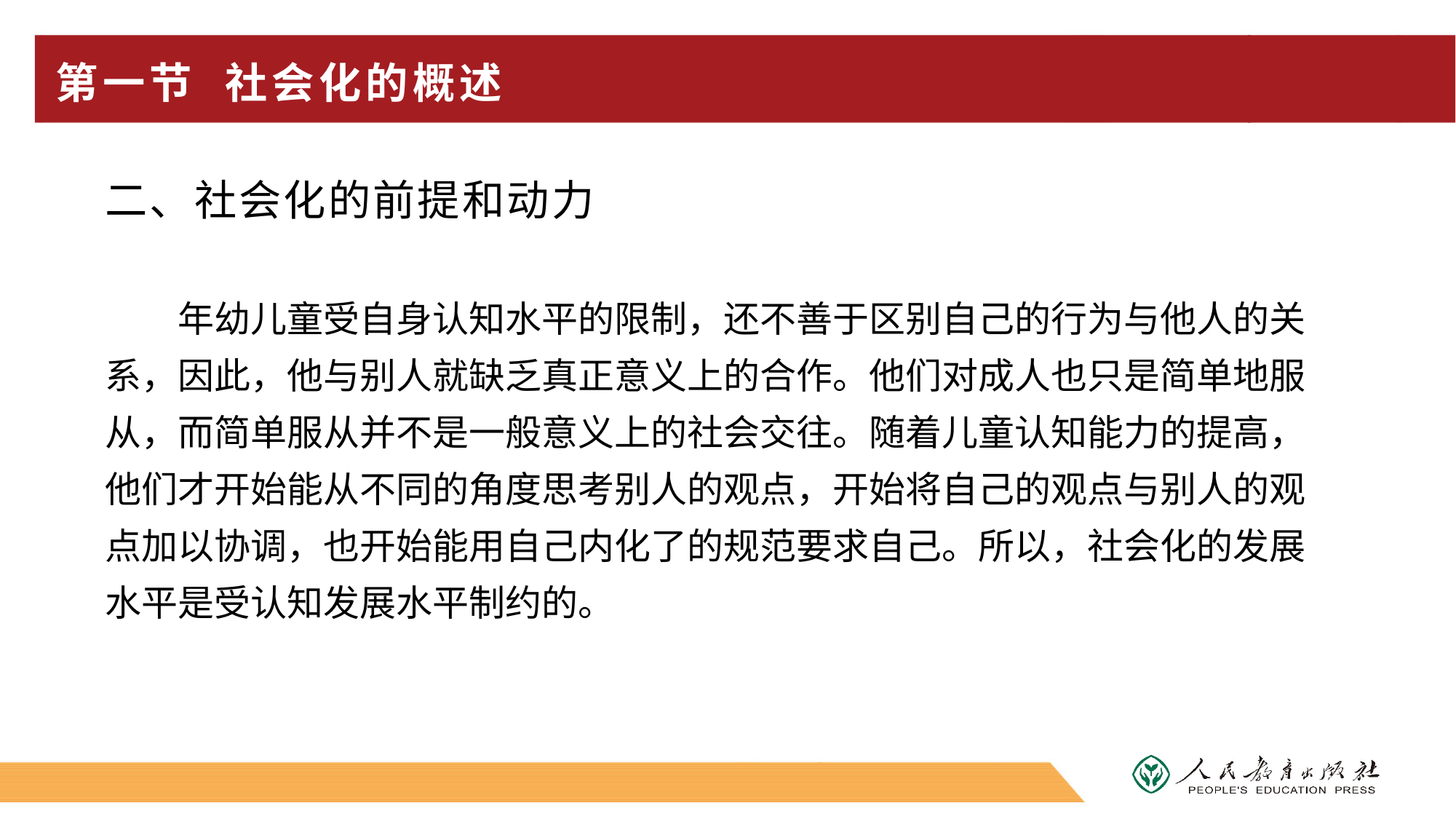

# 第一节  社会化的概述
二、社会化的前提和动力
年幼儿童受自身认知水平的限制，还不善于区别自己的行为与他人的关系，因此，他与别人就缺乏真正意义上的合作。他们对成人也只是简单地服从，而简单服从并不是一般意义上的社会交往。随着儿童认知能力的提高，他们才开始能从不同的角度思考别人的观点，开始将自己的观点与别人的观点加以协调，也开始能用自己内化了的规范要求自己。所以，社会化的发展水平是受认知发展水平制约的。